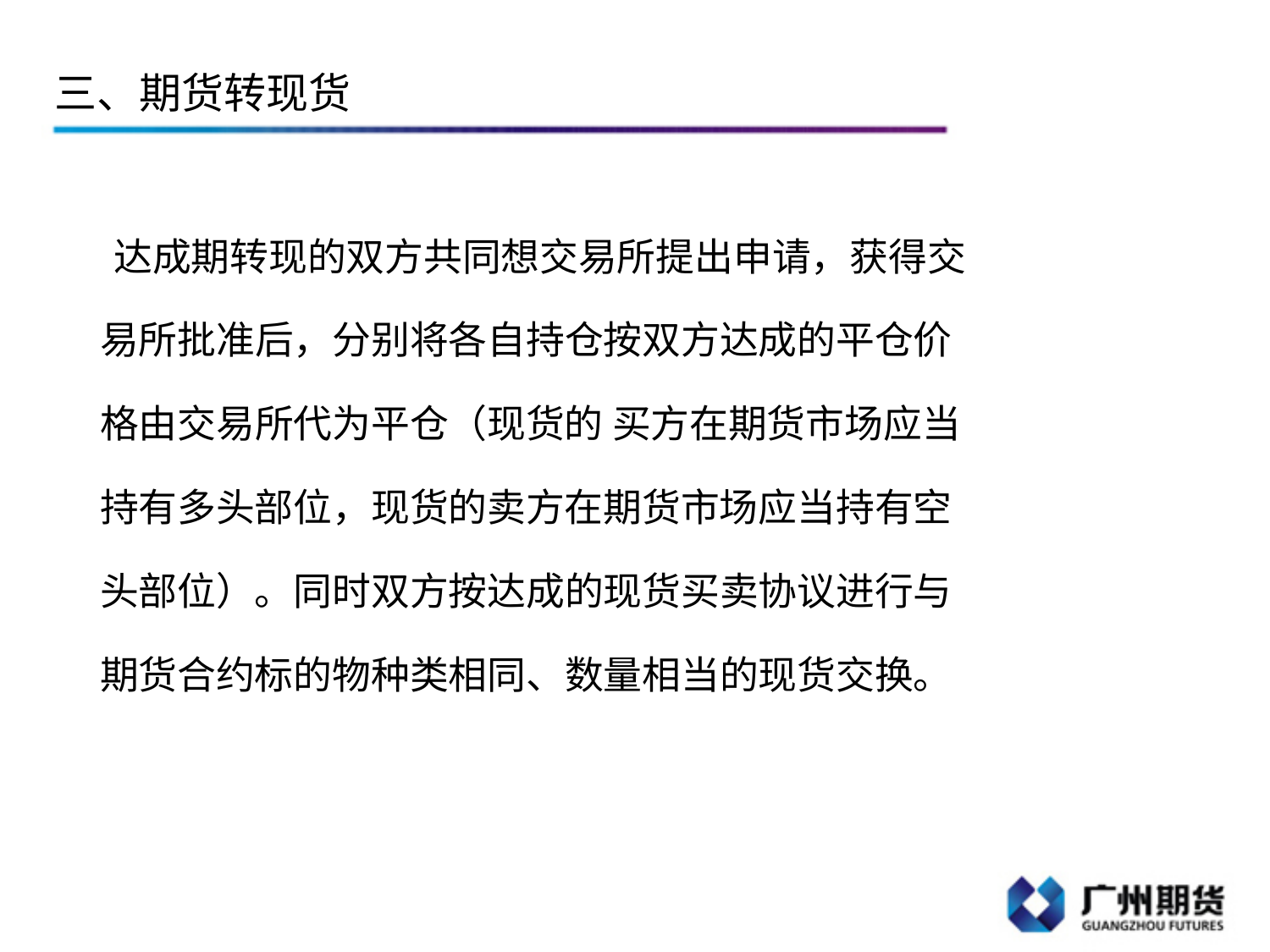

三、期货转现货
      达成期转现的双方共同想交易所提出申请，获得交易所批准后，分别将各自持仓按双方达成的平仓价格由交易所代为平仓（现货的 买方在期货市场应当持有多头部位，现货的卖方在期货市场应当持有空头部位）。同时双方按达成的现货买卖协议进行与期货合约标的物种类相同、数量相当的现货交换。